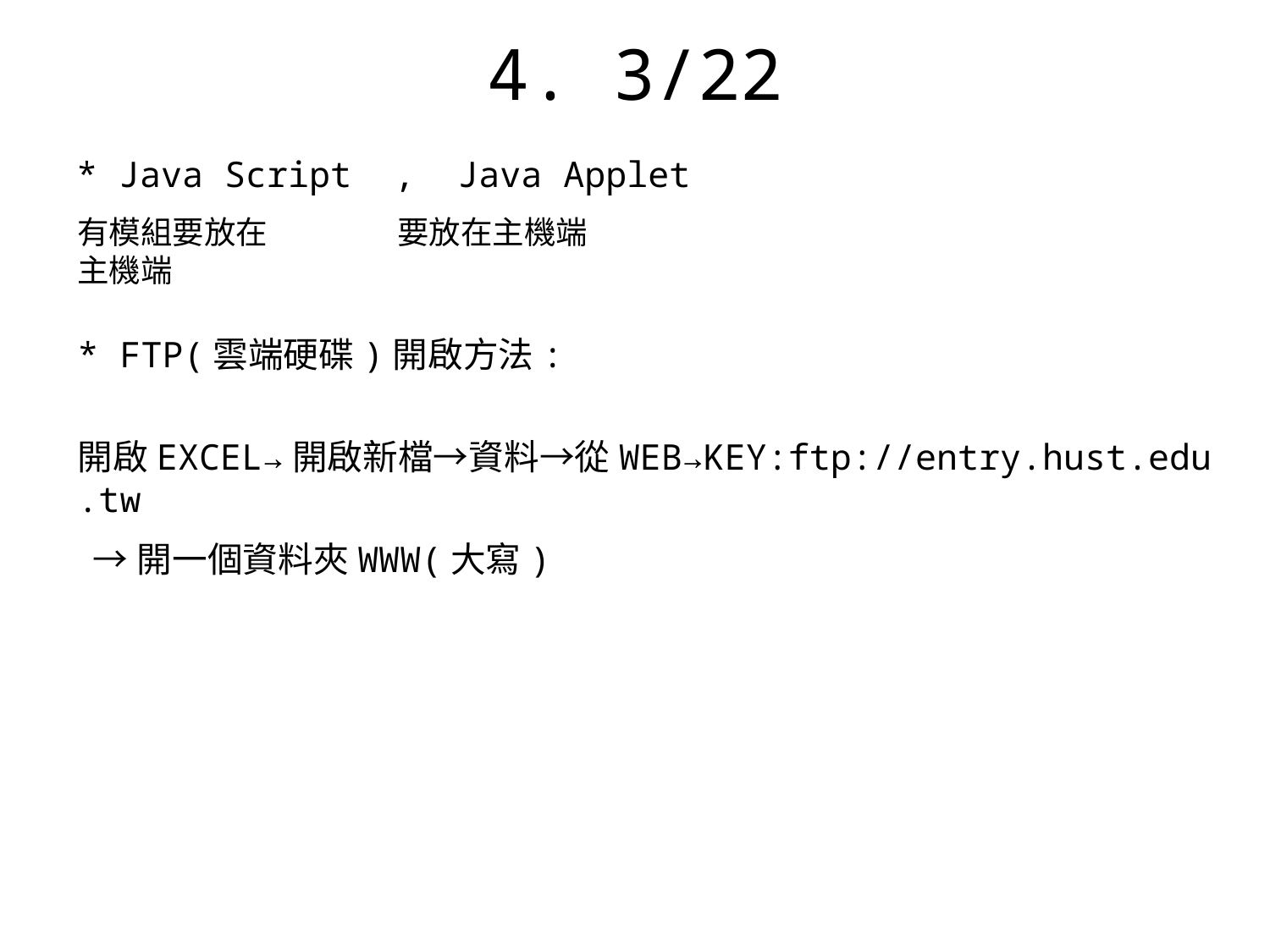

4. 3/22
* Java Script  ,  Java Applet
有模組要放在主機端
要放在主機端
* FTP(雲端硬碟)開啟方法:
  開啟EXCEL→開啟新檔→資料→從WEB→KEY:ftp://entry.hust.edu.tw
  →開一個資料夾WWW(大寫)